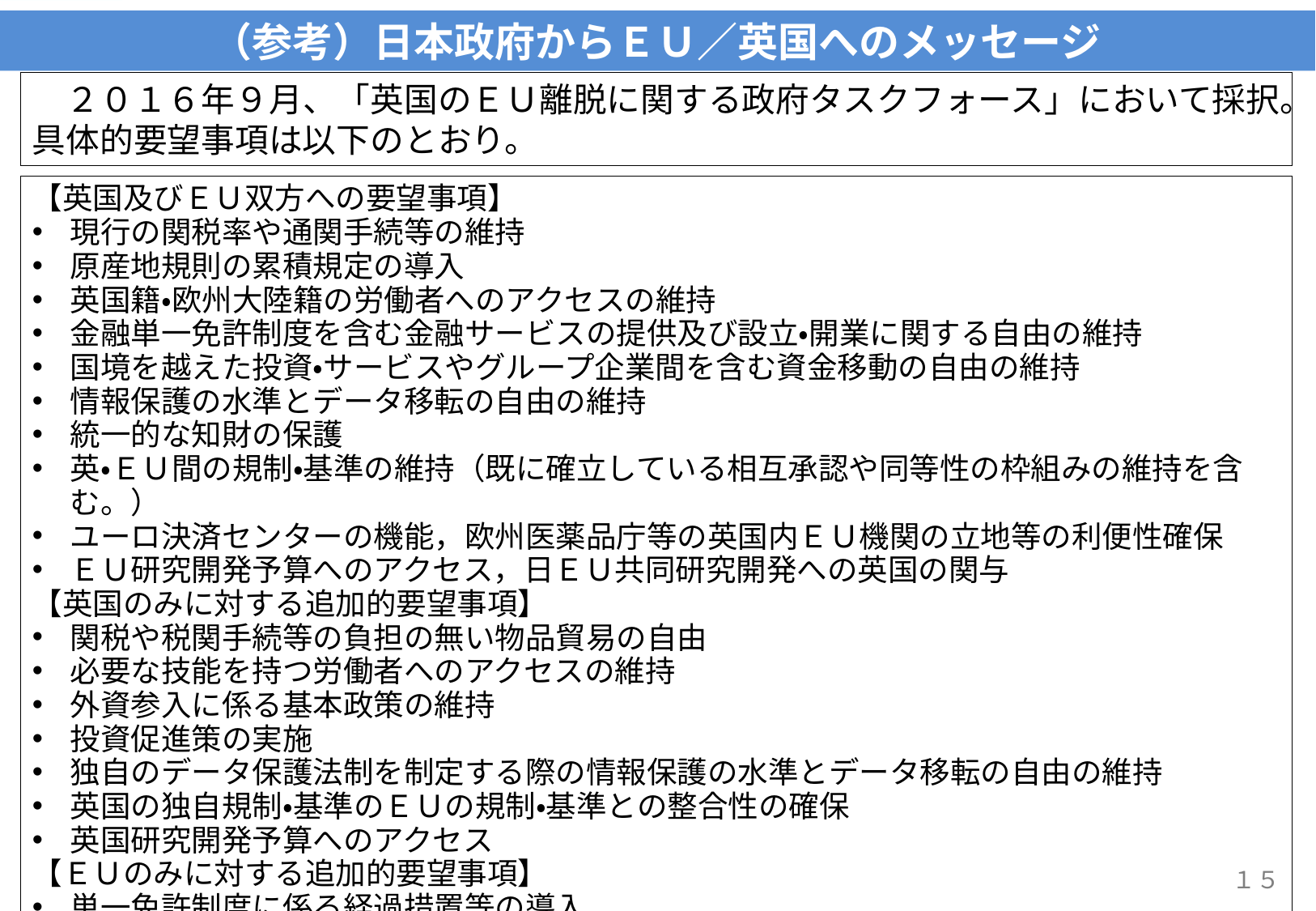

（参考）日本政府からＥＵ／英国へのメッセージ
　２０１６年９月、「英国のＥＵ離脱に関する政府タスクフォース」において採択。具体的要望事項は以下のとおり。
【英国及びＥＵ双方への要望事項】
現行の関税率や通関手続等の維持
原産地規則の累積規定の導入
英国籍・欧州大陸籍の労働者へのアクセスの維持
金融単一免許制度を含む金融サービスの提供及び設立・開業に関する自由の維持
国境を越えた投資・サービスやグループ企業間を含む資金移動の自由の維持
情報保護の水準とデータ移転の自由の維持
統一的な知財の保護
英・ＥＵ間の規制・基準の維持（既に確立している相互承認や同等性の枠組みの維持を含む。）
ユーロ決済センターの機能，欧州医薬品庁等の英国内ＥＵ機関の立地等の利便性確保
ＥＵ研究開発予算へのアクセス，日ＥＵ共同研究開発への英国の関与
【英国のみに対する追加的要望事項】
関税や税関手続等の負担の無い物品貿易の自由
必要な技能を持つ労働者へのアクセスの維持
外資参入に係る基本政策の維持
投資促進策の実施
独自のデータ保護法制を制定する際の情報保護の水準とデータ移転の自由の維持
英国の独自規制・基準のＥＵの規制・基準との整合性の確保
英国研究開発予算へのアクセス
【ＥＵのみに対する追加的要望事項】
単一免許制度に係る経過措置等の導入
１５